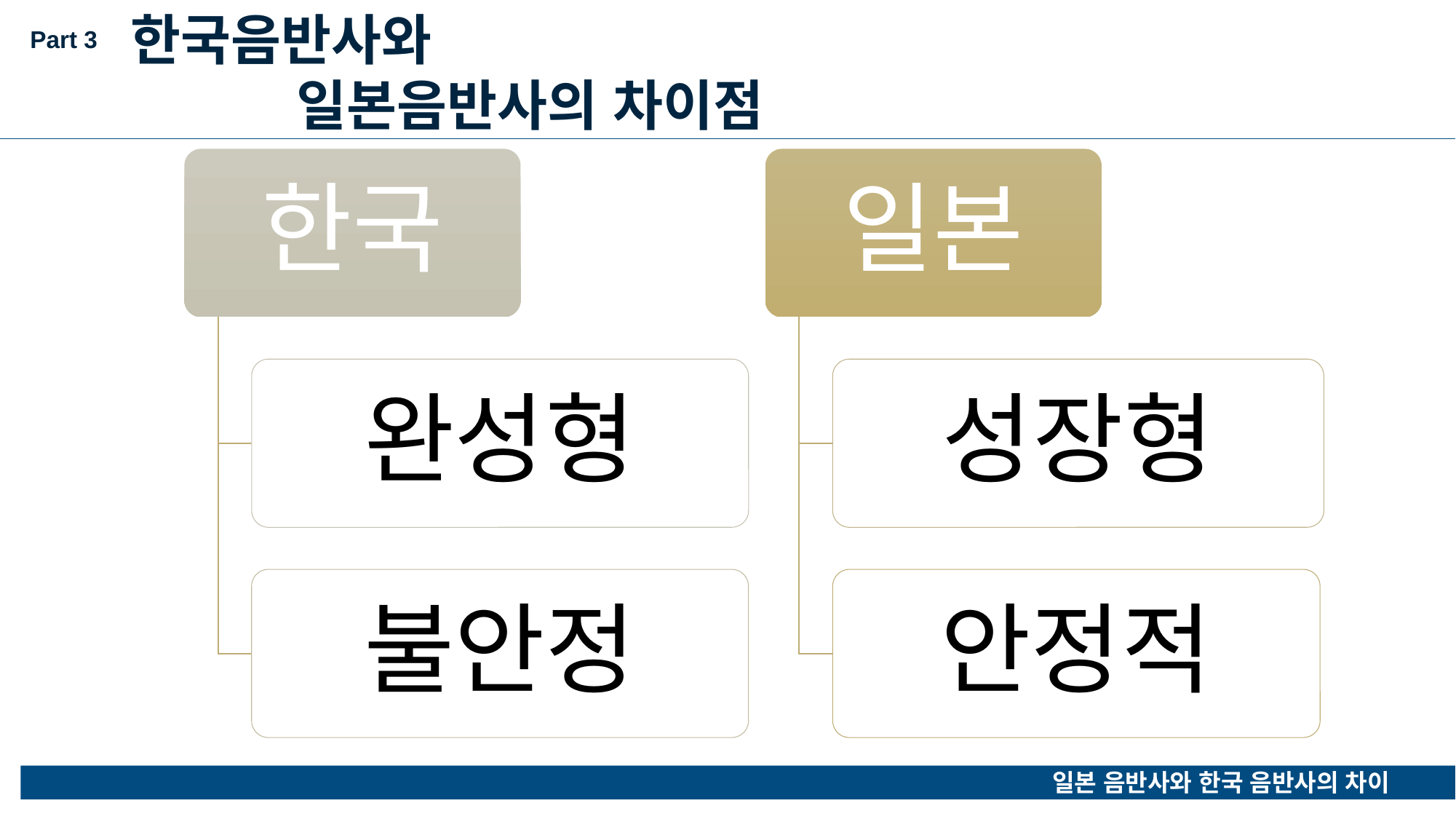

한국음반사와
          일본음반사의 차이점
Part 3
한국
완성형
불안정
일본
성장형
안정적
일본 음반사와 한국 음반사의 차이